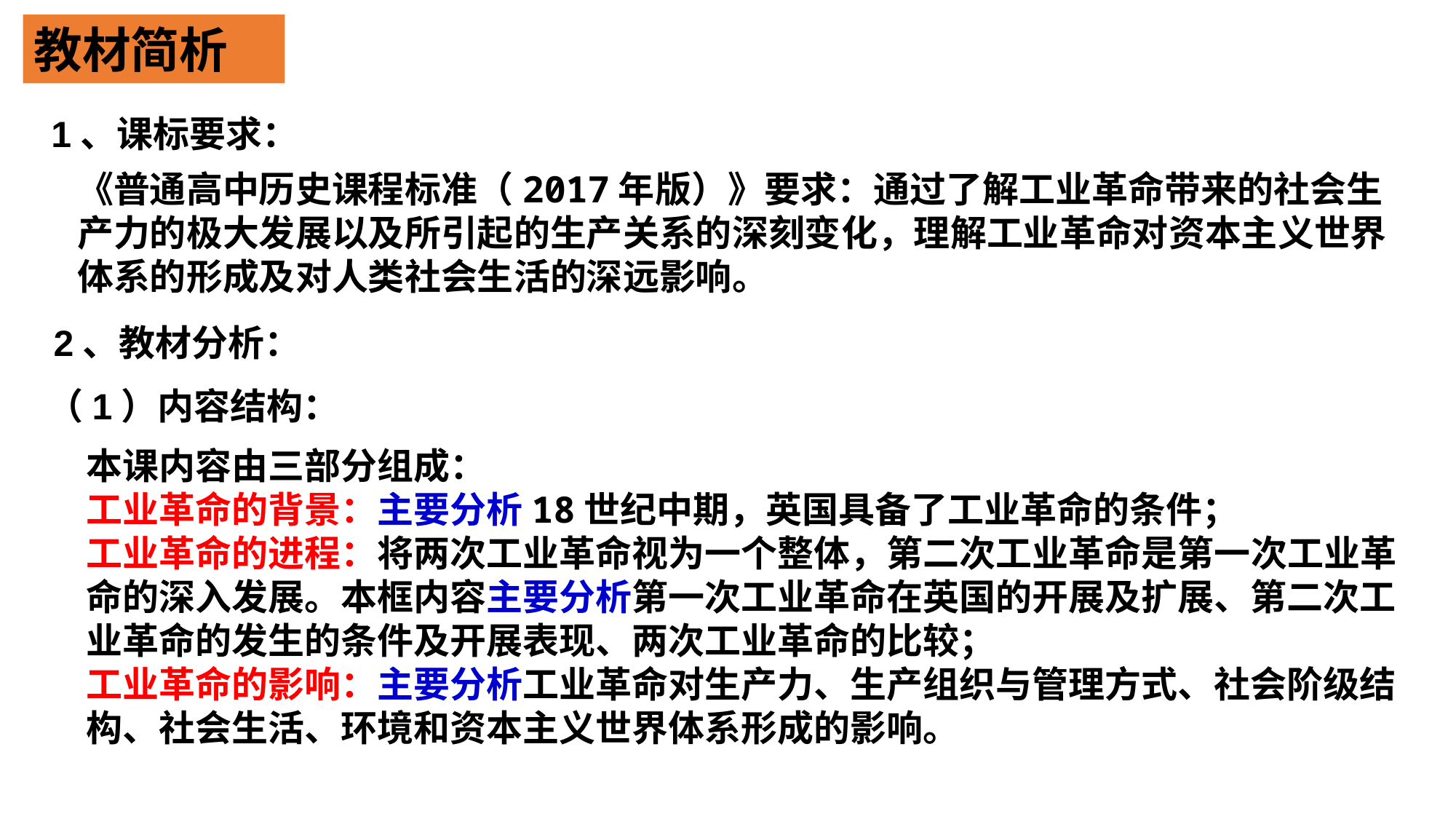

教材简析
1、课标要求：
《普通高中历史课程标准（2017年版）》要求：通过了解工业革命带来的社会生产力的极大发展以及所引起的生产关系的深刻变化，理解工业革命对资本主义世界体系的形成及对人类社会生活的深远影响。
2、教材分析：
（1）内容结构：
本课内容由三部分组成：
工业革命的背景：主要分析18世纪中期，英国具备了工业革命的条件；
工业革命的进程：将两次工业革命视为一个整体，第二次工业革命是第一次工业革命的深入发展。本框内容主要分析第一次工业革命在英国的开展及扩展、第二次工业革命的发生的条件及开展表现、两次工业革命的比较；
工业革命的影响：主要分析工业革命对生产力、生产组织与管理方式、社会阶级结构、社会生活、环境和资本主义世界体系形成的影响。